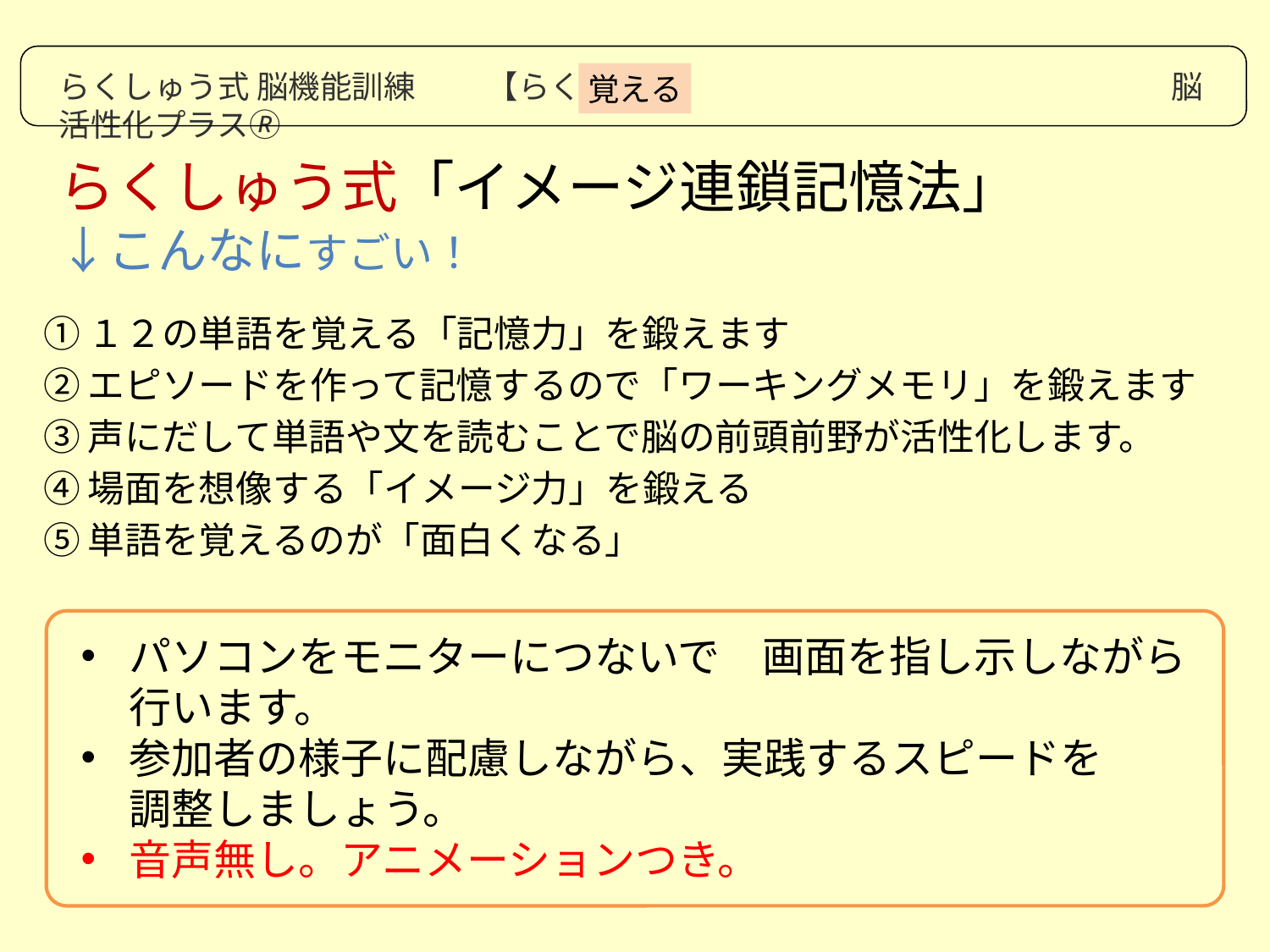

覚える
らくしゅう式 脳機能訓練　　 【らくらく】　　　　　　　　　　　　　　       脳活性化プラス🄬
# らくしゅう式「イメージ連鎖記憶法」　 ↓こんなにすごい！
①１２の単語を覚える「記憶力」を鍛えます
②エピソードを作って記憶するので「ワーキングメモリ」を鍛えます
③声にだして単語や文を読むことで脳の前頭前野が活性化します。
④場面を想像する「イメージ力」を鍛える
⑤単語を覚えるのが「面白くなる」

パソコンをモニターにつないで　画面を指し示しながら行います。
参加者の様子に配慮しながら、実践するスピードを　調整しましょう。
音声無し。アニメーションつき。